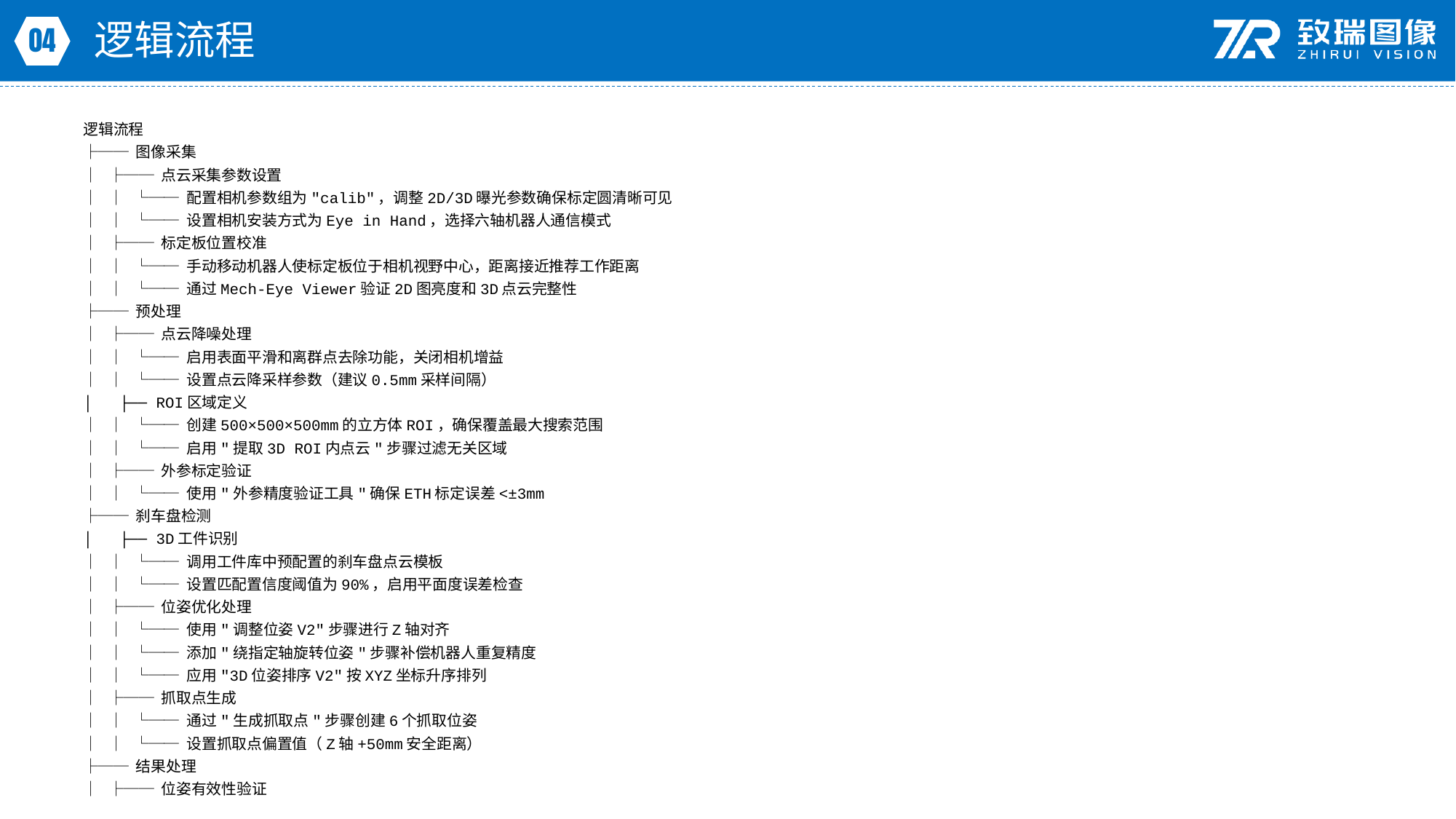

逻辑流程
04

逻辑流程
├── 图像采集
│   ├── 点云采集参数设置
│   │   └── 配置相机参数组为"calib"，调整2D/3D曝光参数确保标定圆清晰可见
│   │   └── 设置相机安装方式为Eye in Hand，选择六轴机器人通信模式
│   ├── 标定板位置校准
│   │   └── 手动移动机器人使标定板位于相机视野中心，距离接近推荐工作距离
│   │   └── 通过Mech-Eye Viewer验证2D图亮度和3D点云完整性
├── 预处理
│   ├── 点云降噪处理
│   │   └── 启用表面平滑和离群点去除功能，关闭相机增益
│   │   └── 设置点云降采样参数（建议0.5mm采样间隔）
│   ├── ROI区域定义
│   │   └── 创建500×500×500mm的立方体ROI，确保覆盖最大搜索范围
│   │   └── 启用"提取3D ROI内点云"步骤过滤无关区域
│   ├── 外参标定验证
│   │   └── 使用"外参精度验证工具"确保ETH标定误差<±3mm
├── 刹车盘检测
│   ├── 3D工件识别
│   │   └── 调用工件库中预配置的刹车盘点云模板
│   │   └── 设置匹配置信度阈值为90%，启用平面度误差检查
│   ├── 位姿优化处理
│   │   └── 使用"调整位姿V2"步骤进行Z轴对齐
│   │   └── 添加"绕指定轴旋转位姿"步骤补偿机器人重复精度
│   │   └── 应用"3D位姿排序V2"按XYZ坐标升序排列
│   ├── 抓取点生成
│   │   └── 通过"生成抓取点"步骤创建6个抓取位姿
│   │   └── 设置抓取点偏置值（Z轴+50mm安全距离）
├── 结果处理
│   ├── 位姿有效性验证